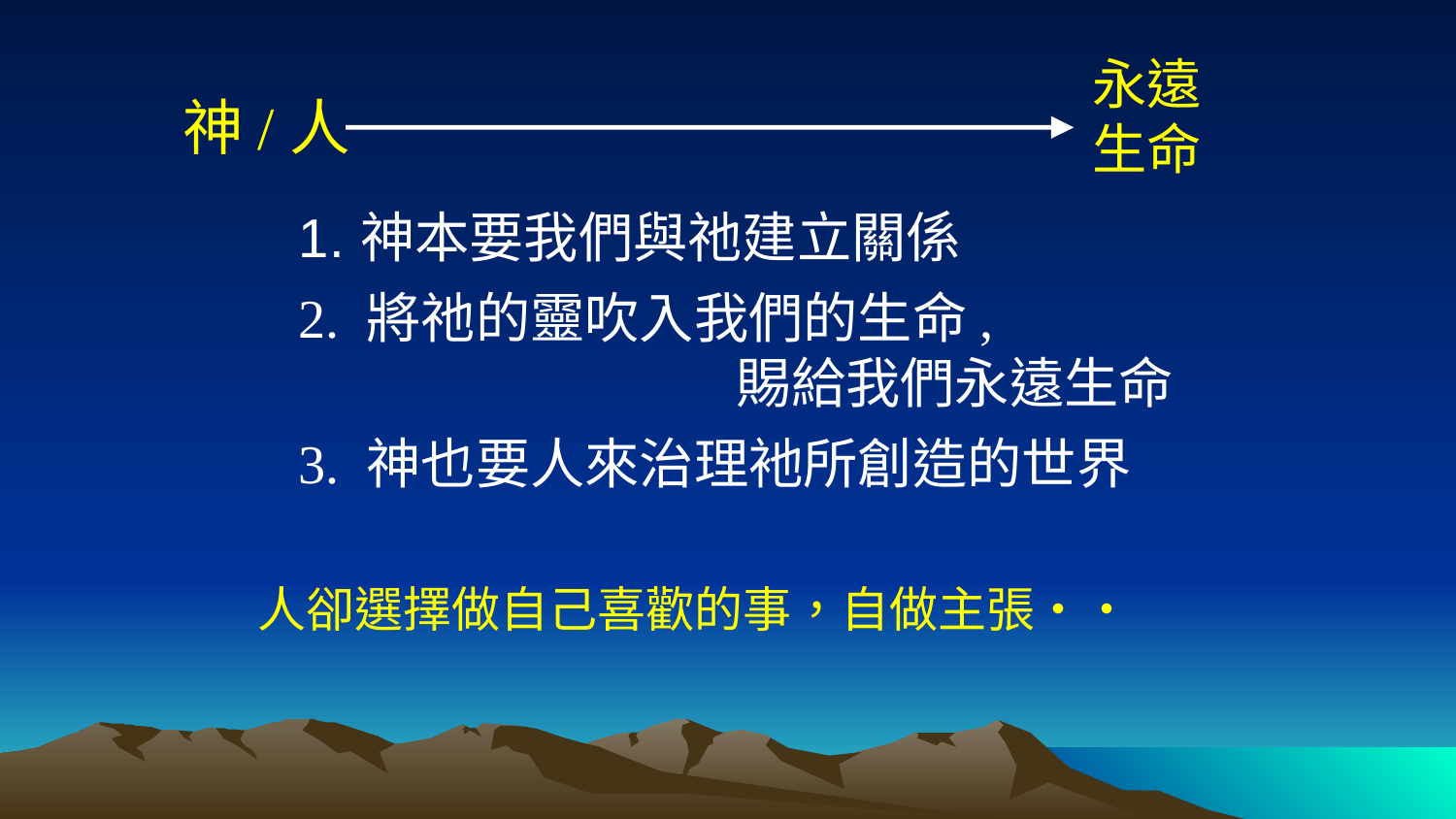

永遠
生命

神/人
神本要我們與祂建立關係

2. 將祂的靈吹入我們的生命,
                                   賜給我們永遠生命

3. 神也要人來治理衪所創造的世界

人卻選擇做自己喜歡的事，自做主張‧‧